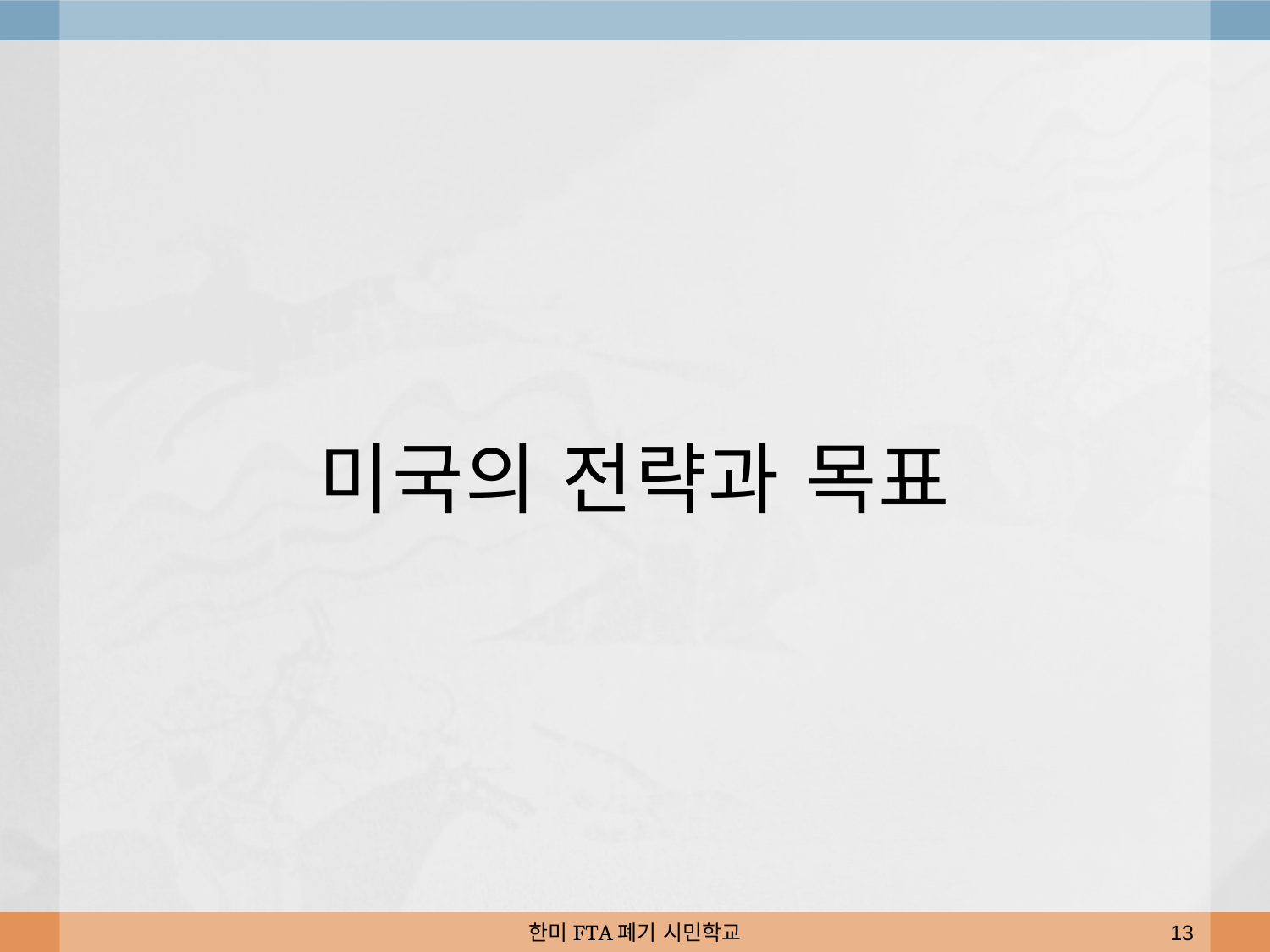

# 미국의 전략과 목표
한미FTA폐기 시민학교
13